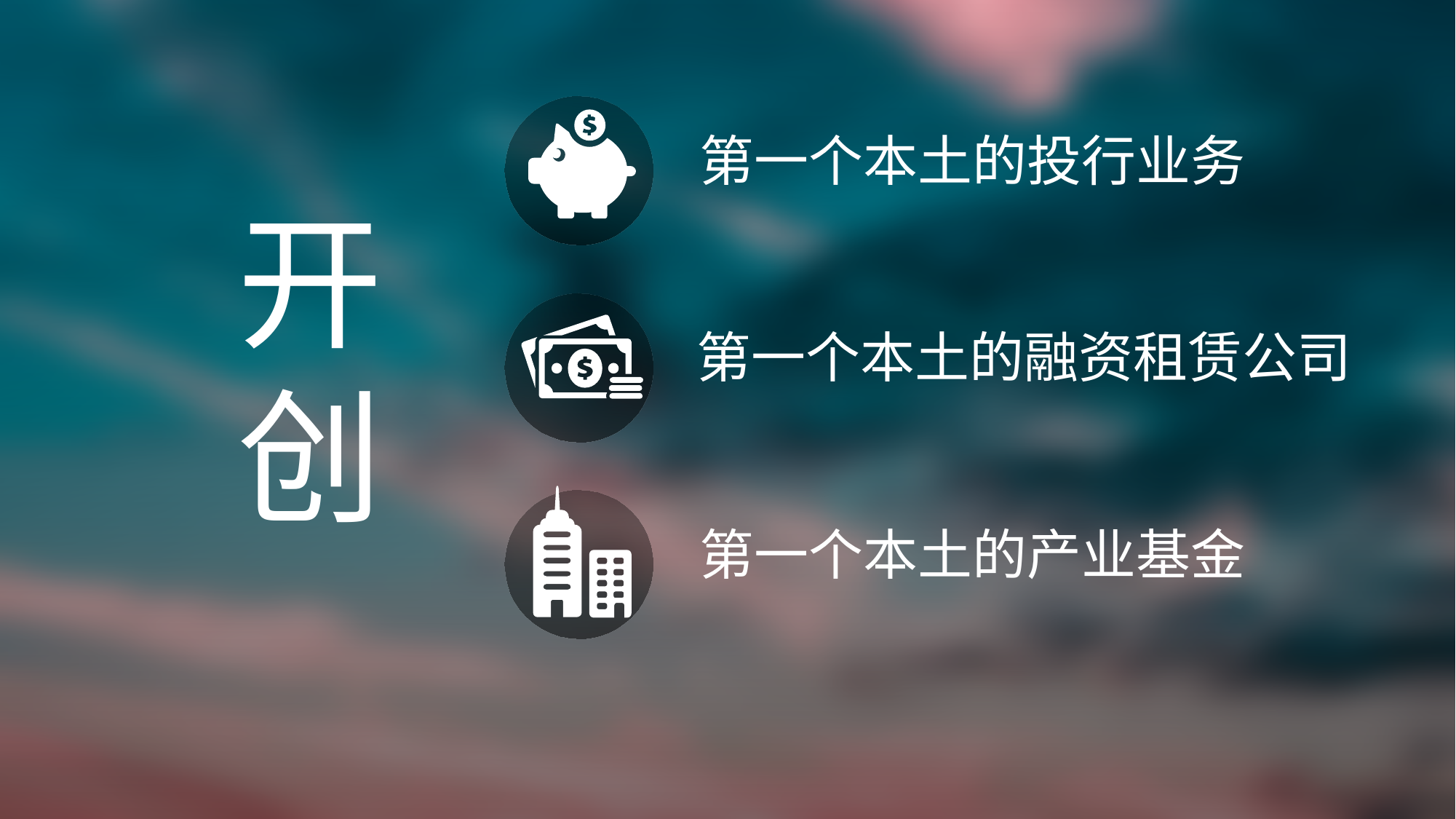

第一个本土的投行业务

开创

第一个本土的融资租赁公司

第一个本土的产业基金